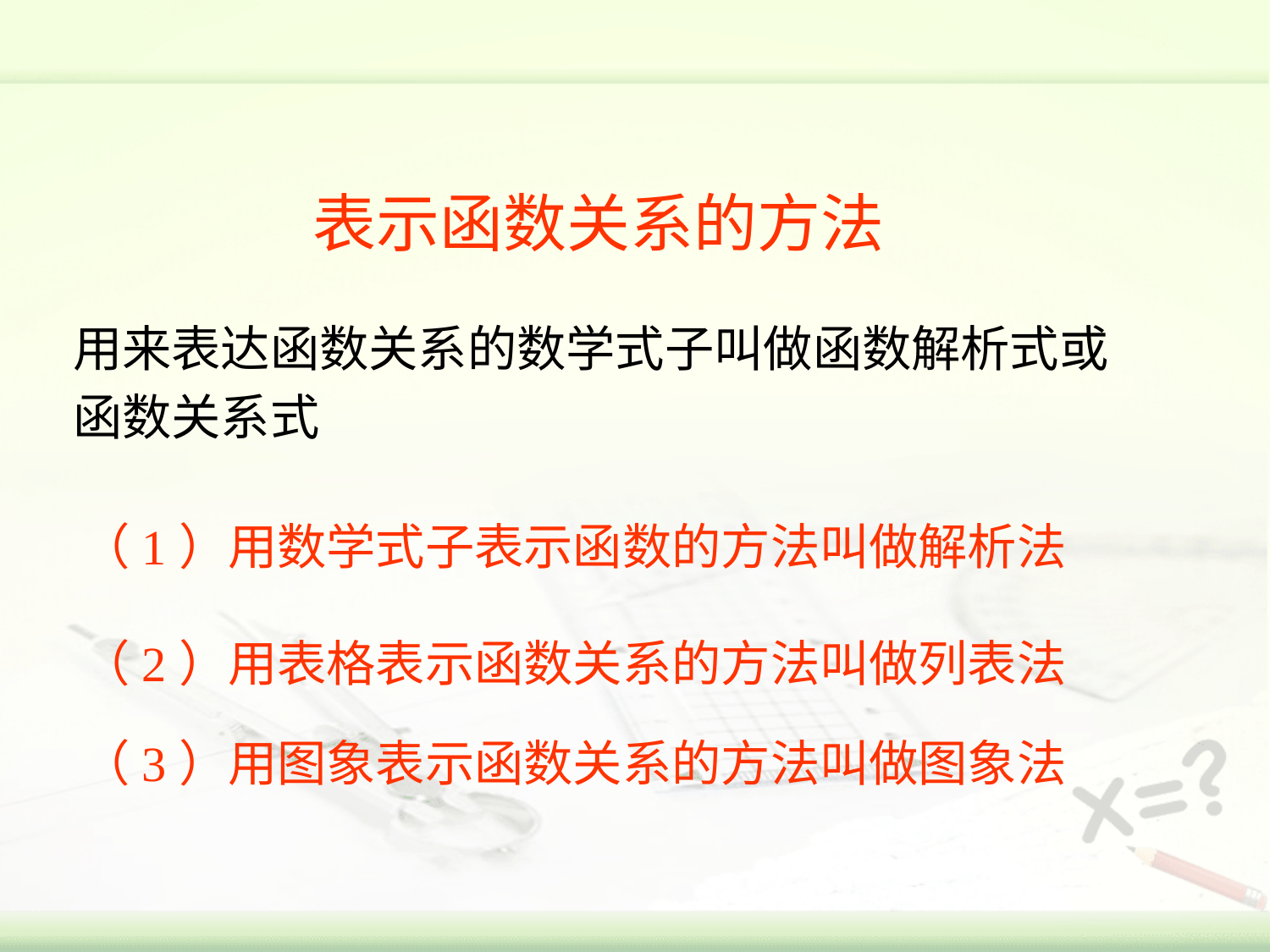

表示函数关系的方法
用来表达函数关系的数学式子叫做函数解析式或
函数关系式
（1）用数学式子表示函数的方法叫做解析法
（2）用表格表示函数关系的方法叫做列表法
（3）用图象表示函数关系的方法叫做图象法